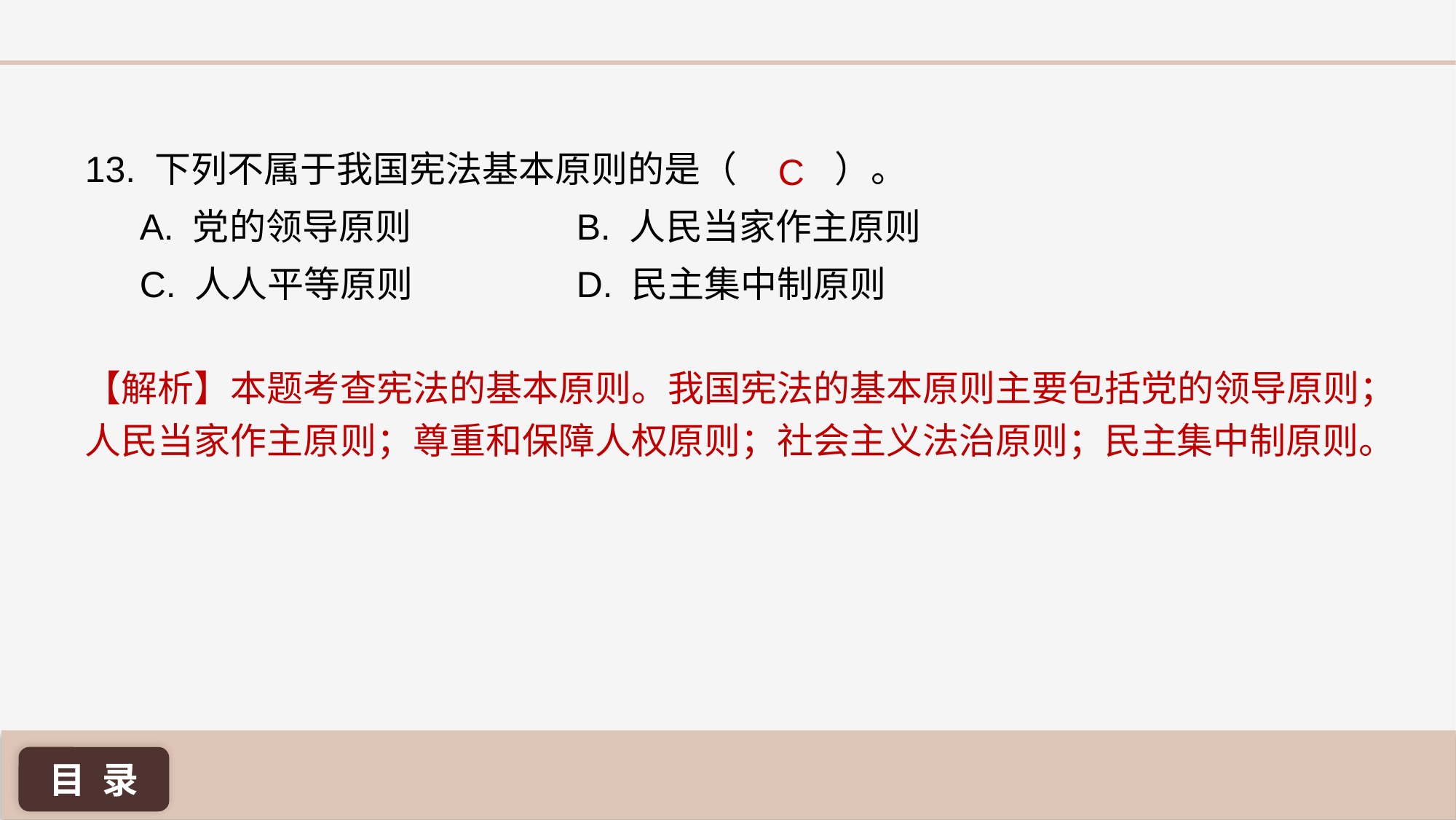

13. 下列不属于我国宪法基本原则的是（            ）。
A. 党的领导原则 		B. 人民当家作主原则
C. 人人平等原则 		D. 民主集中制原则
C
【解析】本题考查宪法的基本原则。我国宪法的基本原则主要包括党的领导原则；人民当家作主原则；尊重和保障人权原则；社会主义法治原则；民主集中制原则。